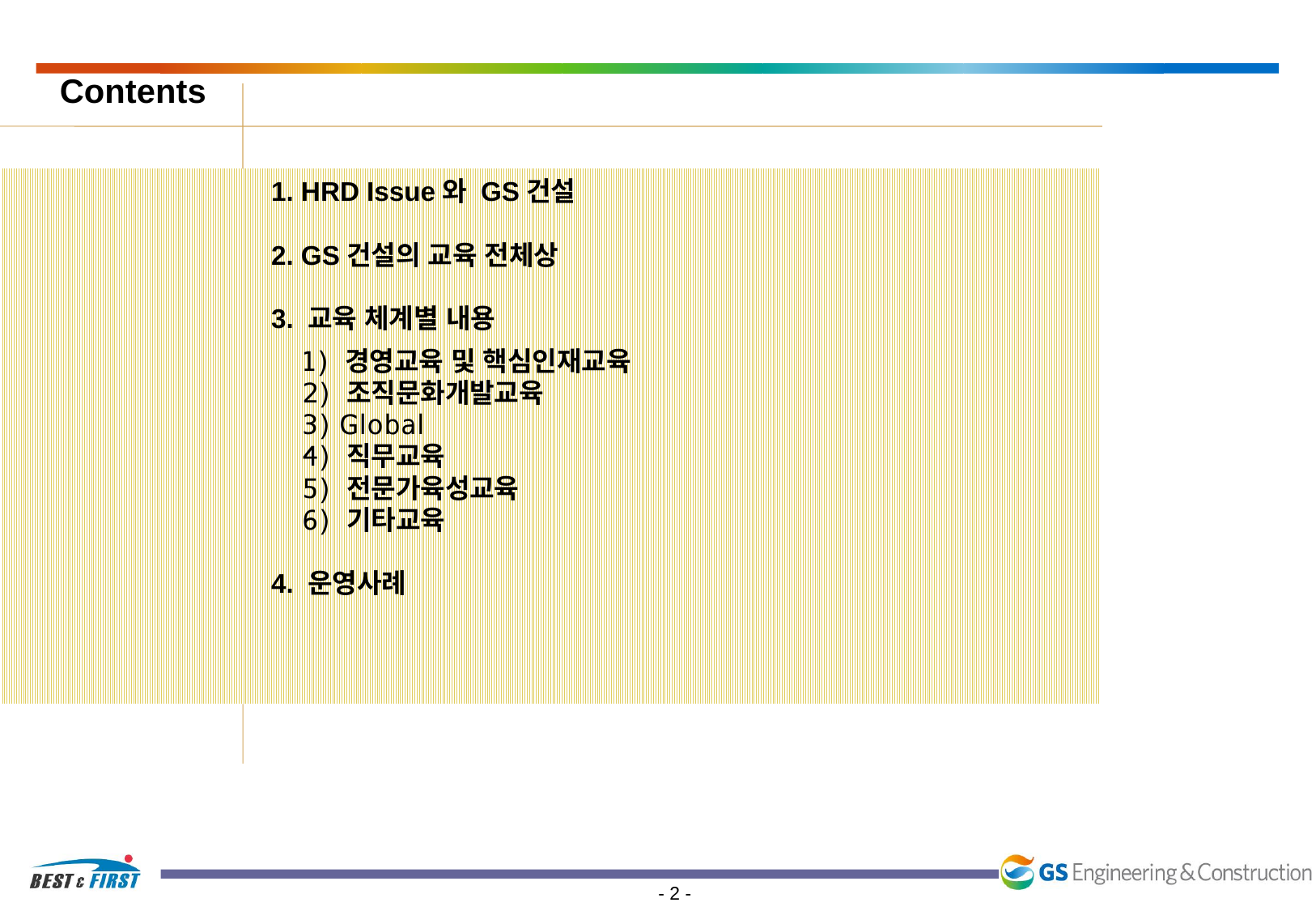

# Contents

1. HRD Issue와 GS건설

2. GS건설의 교육 전체상

3. 교육 체계별 내용
    1) 경영교육 및 핵심인재교육
    2) 조직문화개발교육
    3) Global
    4) 직무교육
    5) 전문가육성교육
    6) 기타교육

4. 운영사례